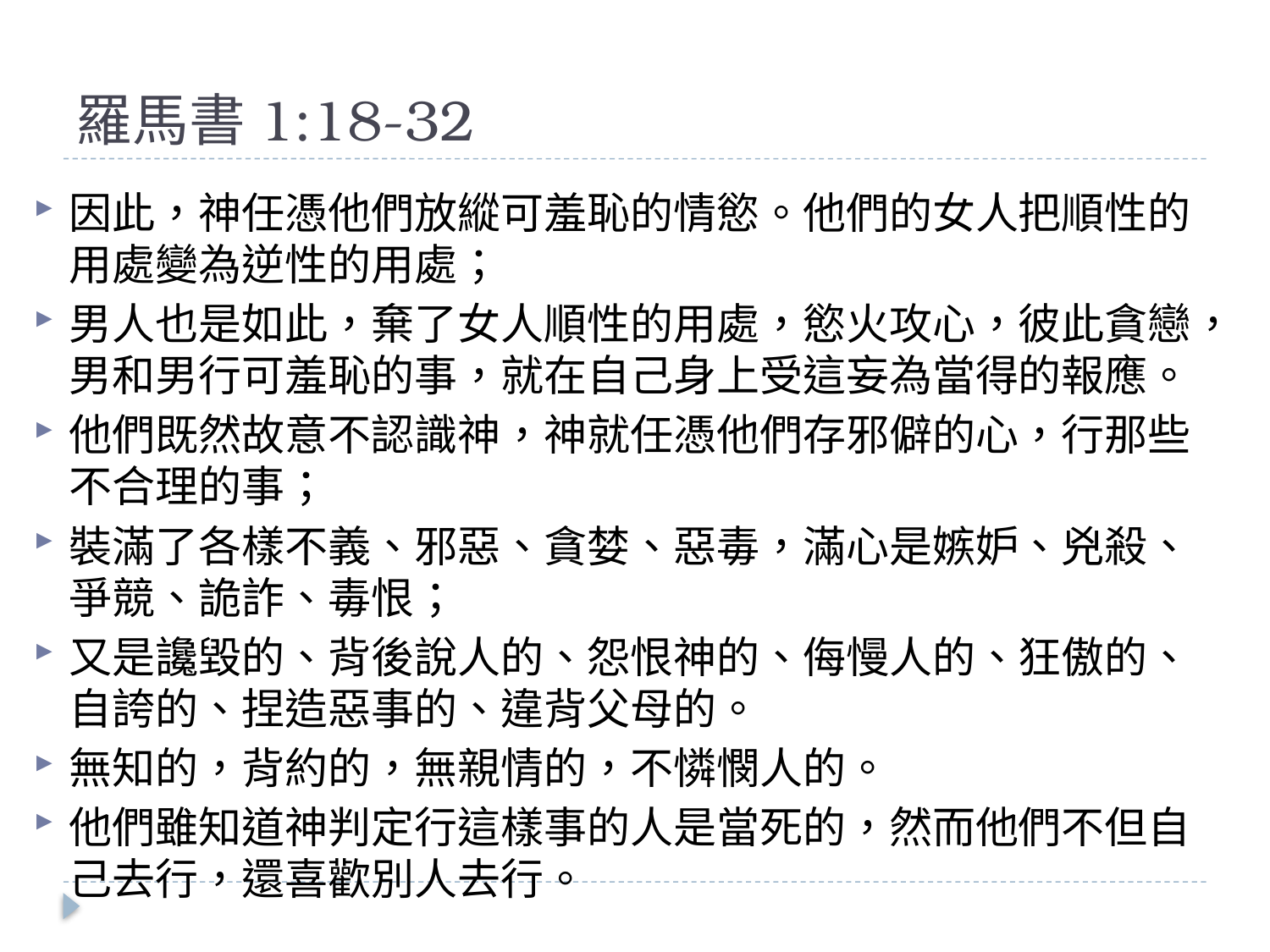

# 羅馬書1:18-32
因此，神任憑他們放縱可羞恥的情慾。他們的女人把順性的用處變為逆性的用處；
男人也是如此，棄了女人順性的用處，慾火攻心，彼此貪戀，男和男行可羞恥的事，就在自己身上受這妄為當得的報應。
他們既然故意不認識神，神就任憑他們存邪僻的心，行那些不合理的事；
裝滿了各樣不義、邪惡、貪婪、惡毒，滿心是嫉妒、兇殺、爭競、詭詐、毒恨；
又是讒毀的、背後說人的、怨恨神的、侮慢人的、狂傲的、自誇的、捏造惡事的、違背父母的。
無知的，背約的，無親情的，不憐憫人的。
他們雖知道神判定行這樣事的人是當死的，然而他們不但自己去行，還喜歡別人去行。